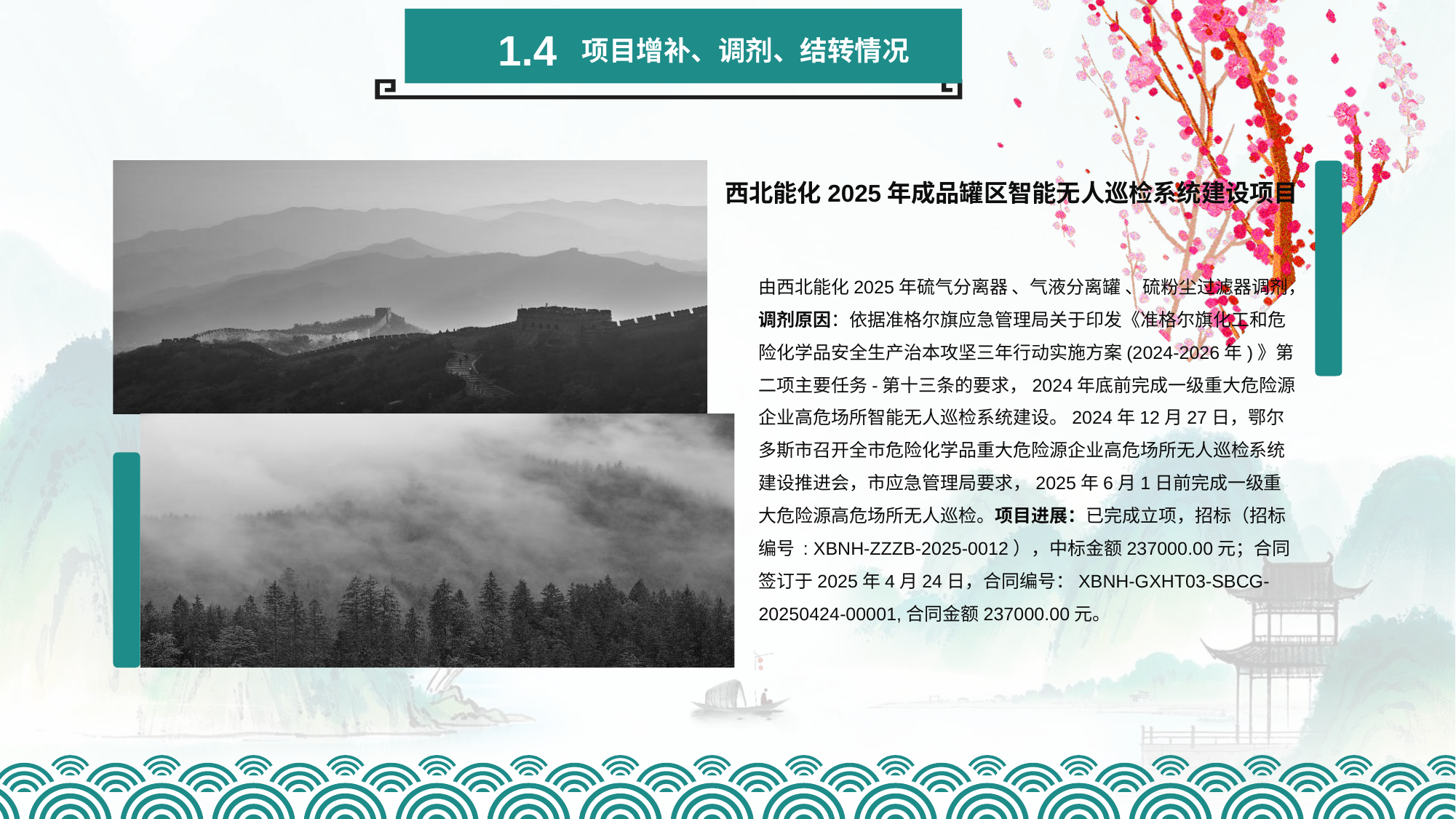

1.4
项目增补、调剂、结转情况

西北能化2025年成品罐区智能无人巡检系统建设项目
由西北能化2025年硫气分离器 、气液分离罐 、硫粉尘过滤器调剂，调剂原因：依据准格尔旗应急管理局关于印发《准格尔旗化工和危险化学品安全生产治本攻坚三年行动实施方案(2024-2026年)》第二项主要任务-第十三条的要求，2024年底前完成一级重大危险源企业高危场所智能无人巡检系统建设。2024年12月27日，鄂尔多斯市召开全市危险化学品重大危险源企业高危场所无人巡检系统建设推进会，市应急管理局要求，2025年6月1日前完成一级重大危险源高危场所无人巡检。项目进展：已完成立项，招标（招标编号 : XBNH-ZZZB-2025-0012），中标金额237000.00元；合同签订于2025年4月24日，合同编号：XBNH-GXHT03-SBCG-20250424-00001,合同金额237000.00元。